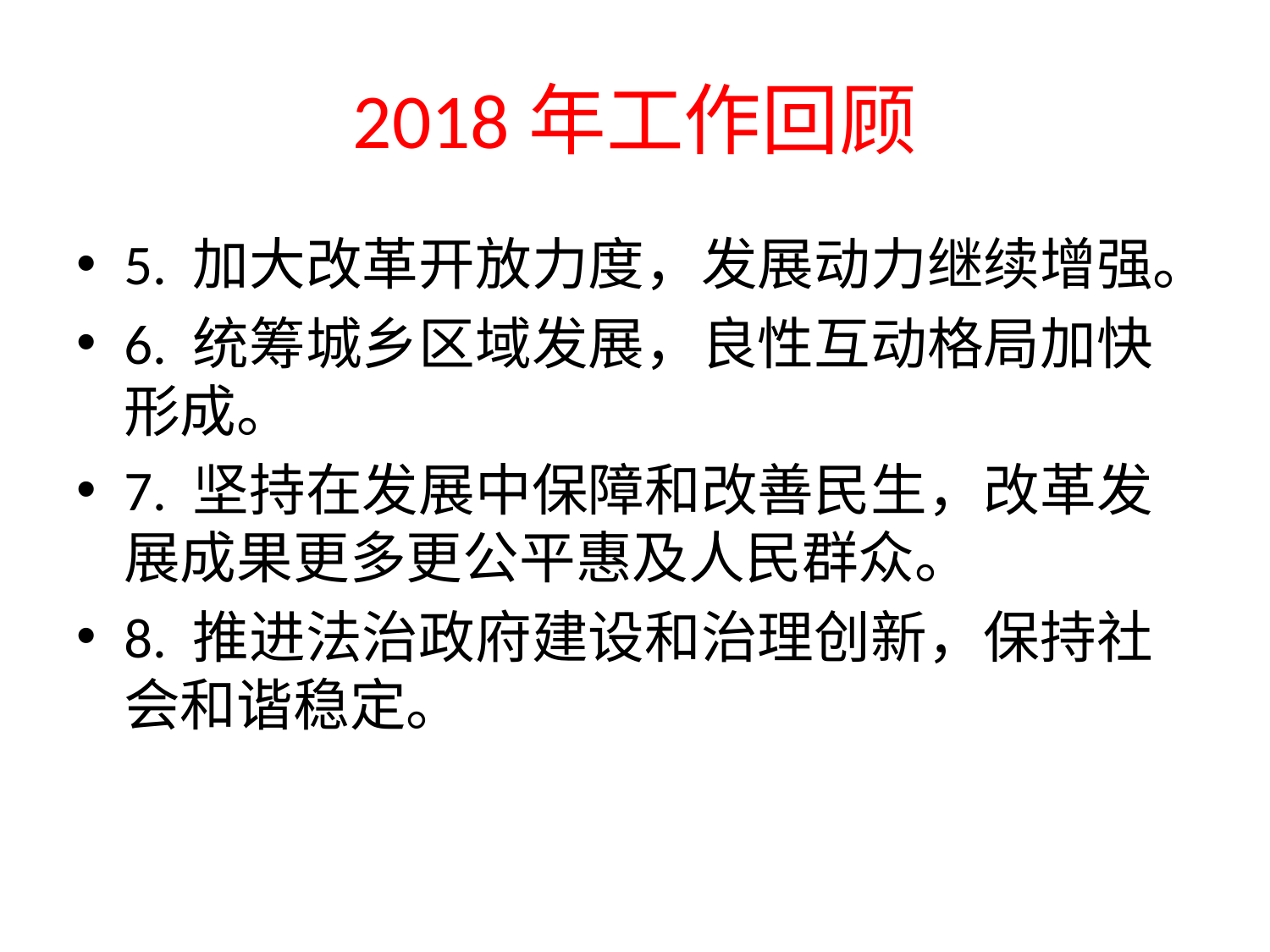

# 2018年工作回顾
5. 加大改革开放力度，发展动力继续增强。
6. 统筹城乡区域发展，良性互动格局加快形成。
7. 坚持在发展中保障和改善民生，改革发展成果更多更公平惠及人民群众。
8. 推进法治政府建设和治理创新，保持社会和谐稳定。